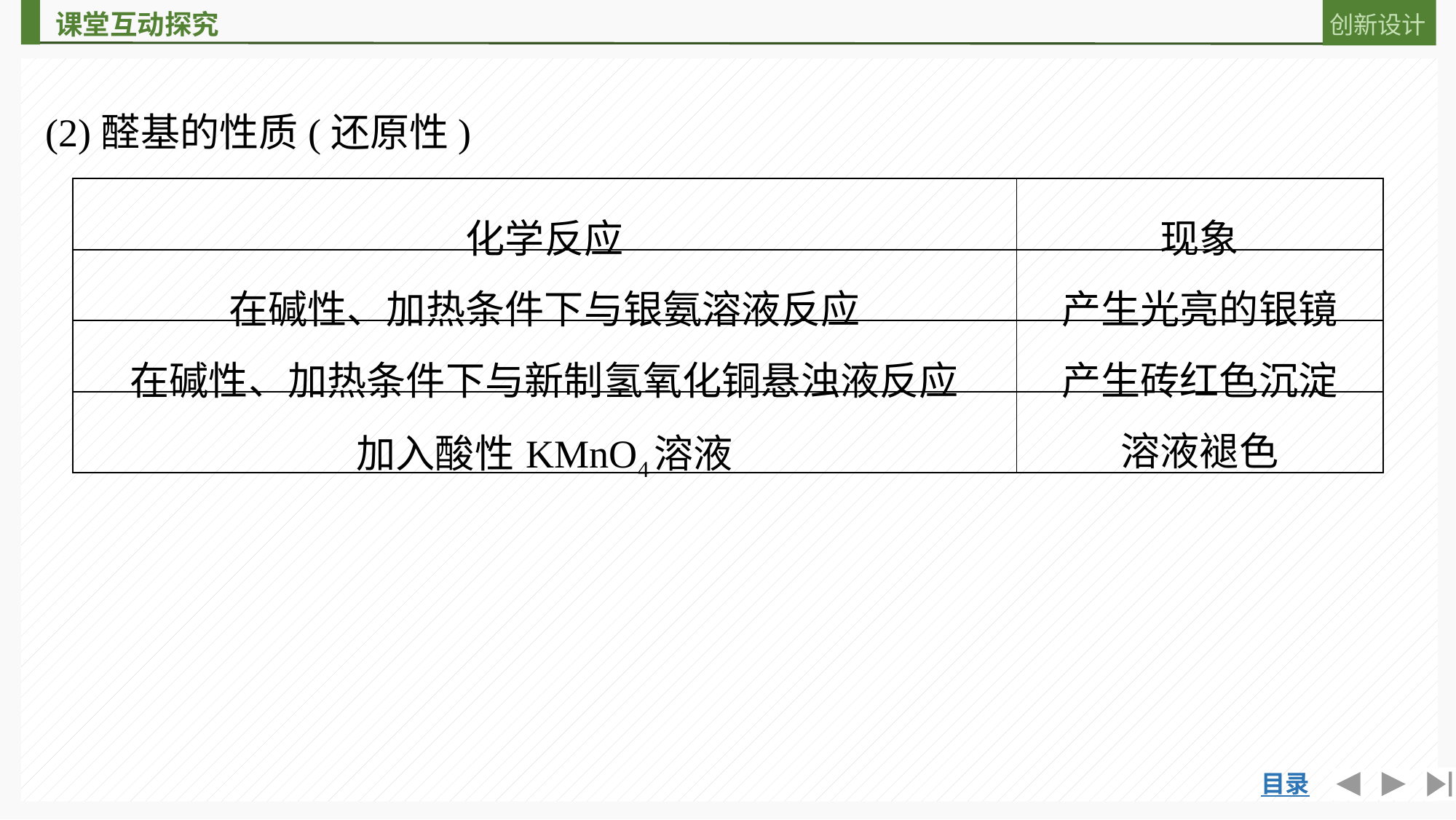

(2)醛基的性质(还原性)
| 化学反应 | 现象 |
| --- | --- |
| 在碱性、加热条件下与银氨溶液反应 | 产生光亮的银镜 |
| 在碱性、加热条件下与新制氢氧化铜悬浊液反应 | 产生砖红色沉淀 |
| 加入酸性KMnO4溶液 | 溶液褪色 |